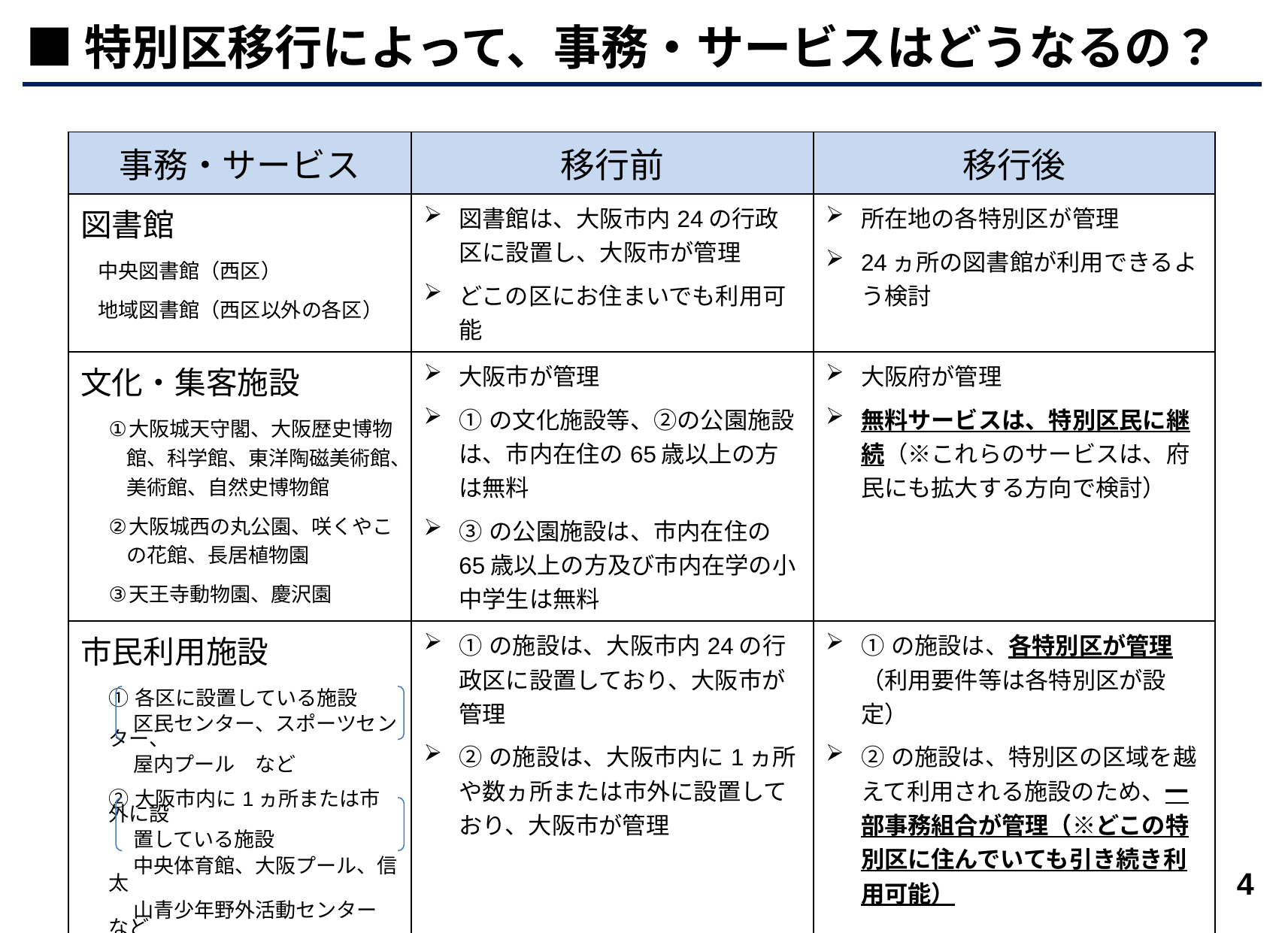

■特別区移行によって、事務・サービスはどうなるの？
| 事務・サービス | 移行前 | 移行後 |
| --- | --- | --- |
| 図書館 中央図書館（西区） 地域図書館（西区以外の各区） | 図書館は、大阪市内24の行政区に設置し、大阪市が管理 どこの区にお住まいでも利用可能 | 所在地の各特別区が管理 24ヵ所の図書館が利用できるよう検討 |
| 文化・集客施設 大阪城天守閣、大阪歴史博物館、科学館、東洋陶磁美術館、美術館、自然史博物館 大阪城西の丸公園、咲くやこの花館、長居植物園 天王寺動物園、慶沢園 | 大阪市が管理 ①の文化施設等、②の公園施設は、市内在住の65歳以上の方は無料 ③の公園施設は、市内在住の65歳以上の方及び市内在学の小中学生は無料 | 大阪府が管理 無料サービスは、特別区民に継続（※これらのサービスは、府民にも拡大する方向で検討） |
| 市民利用施設 ①各区に設置している施設 　 区民センター、スポーツセンター、 　 屋内プール　など ②大阪市内に1ヵ所または市外に設 　 置している施設 　 中央体育館、大阪プール、信太 　 山青少年野外活動センター　など | ①の施設は、大阪市内24の行政区に設置しており、大阪市が管理 ②の施設は、大阪市内に1ヵ所や数ヵ所または市外に設置しており、大阪市が管理 | ①の施設は、各特別区が管理（利用要件等は各特別区が設定） ②の施設は、特別区の区域を越えて利用される施設のため、一部事務組合が管理（※どこの特別区に住んでいても引き続き利用可能） |

4